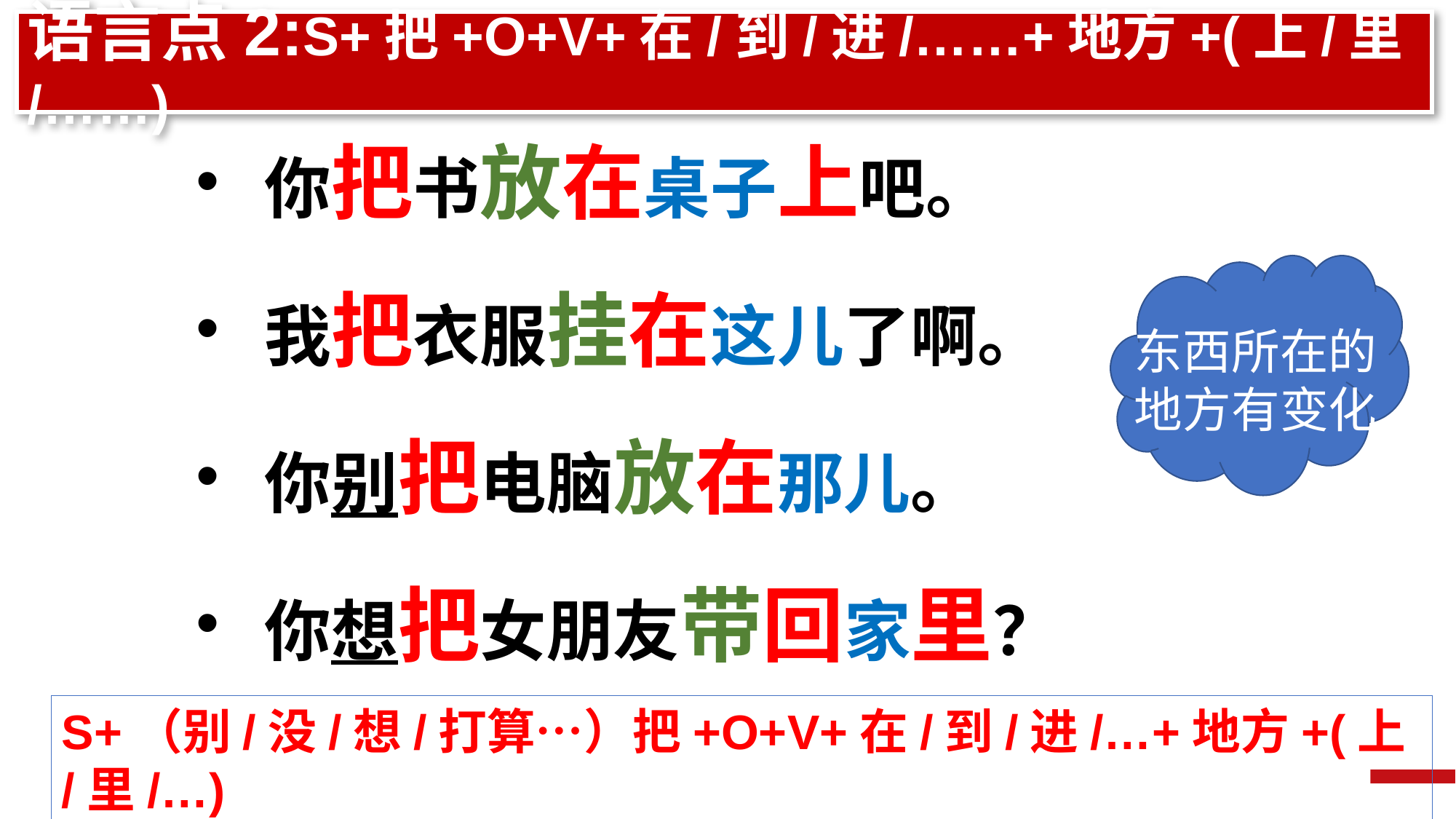

语言点2:S+把+O+V+在/到/进/……+地方+(上/里/……)
你把书放在桌子上吧。
我把衣服挂在这儿了啊。
你别把电脑放在那儿。
你想把女朋友带回家里？

东西所在的地方有变化
S+（别/没/想/打算…）把+O+V+在/到/进/…+地方+(上/里/…)